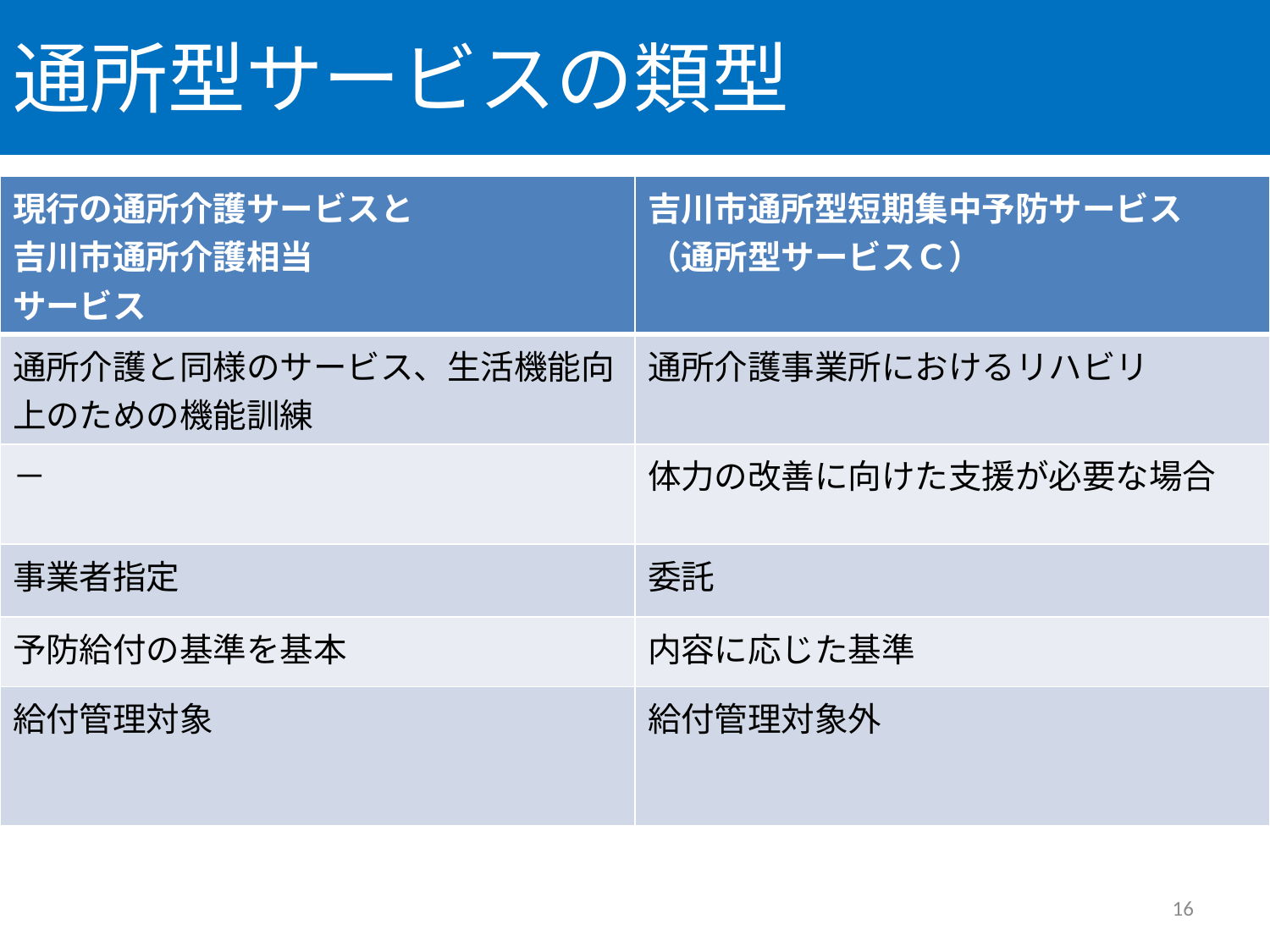

# 通所型サービスの類型
| 現行の通所介護サービスと 吉川市通所介護相当 サービス | 吉川市通所型短期集中予防サービス （通所型サービスＣ） |
| --- | --- |
| 通所介護と同様のサービス、生活機能向上のための機能訓練 | 通所介護事業所におけるリハビリ |
| － | 体力の改善に向けた支援が必要な場合 |
| 事業者指定 | 委託 |
| 予防給付の基準を基本 | 内容に応じた基準 |
| 給付管理対象 | 給付管理対象外 |
16